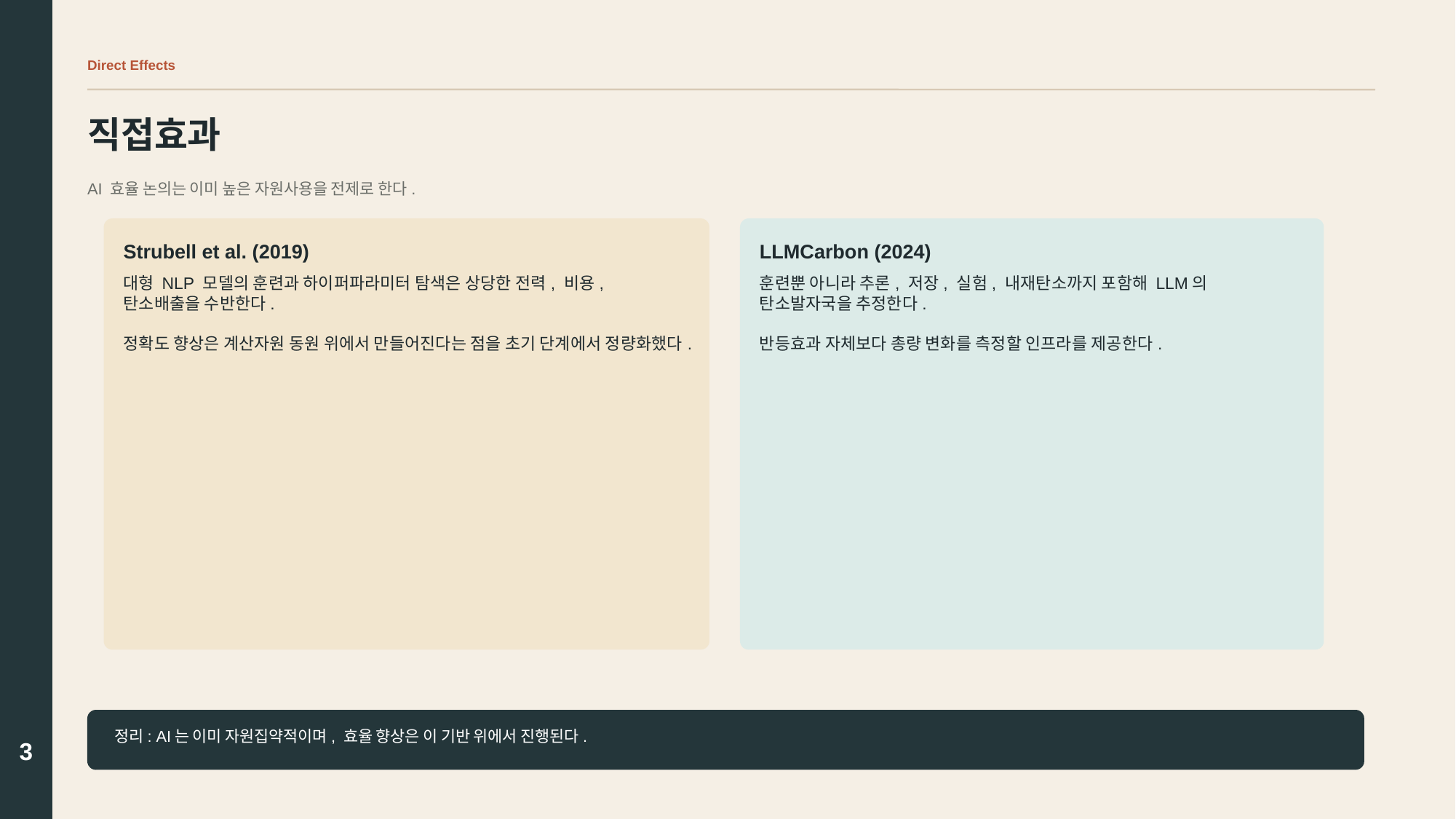

Direct Effects

직접효과
AI 효율 논의는 이미 높은 자원사용을 전제로 한다.

Strubell et al. (2019)
LLMCarbon (2024)
대형 NLP 모델의 훈련과 하이퍼파라미터 탐색은 상당한 전력, 비용, 탄소배출을 수반한다.

정확도 향상은 계산자원 동원 위에서 만들어진다는 점을 초기 단계에서 정량화했다.
훈련뿐 아니라 추론, 저장, 실험, 내재탄소까지 포함해 LLM의 탄소발자국을 추정한다.

반등효과 자체보다 총량 변화를 측정할 인프라를 제공한다.

정리: AI는 이미 자원집약적이며, 효율 향상은 이 기반 위에서 진행된다.
3